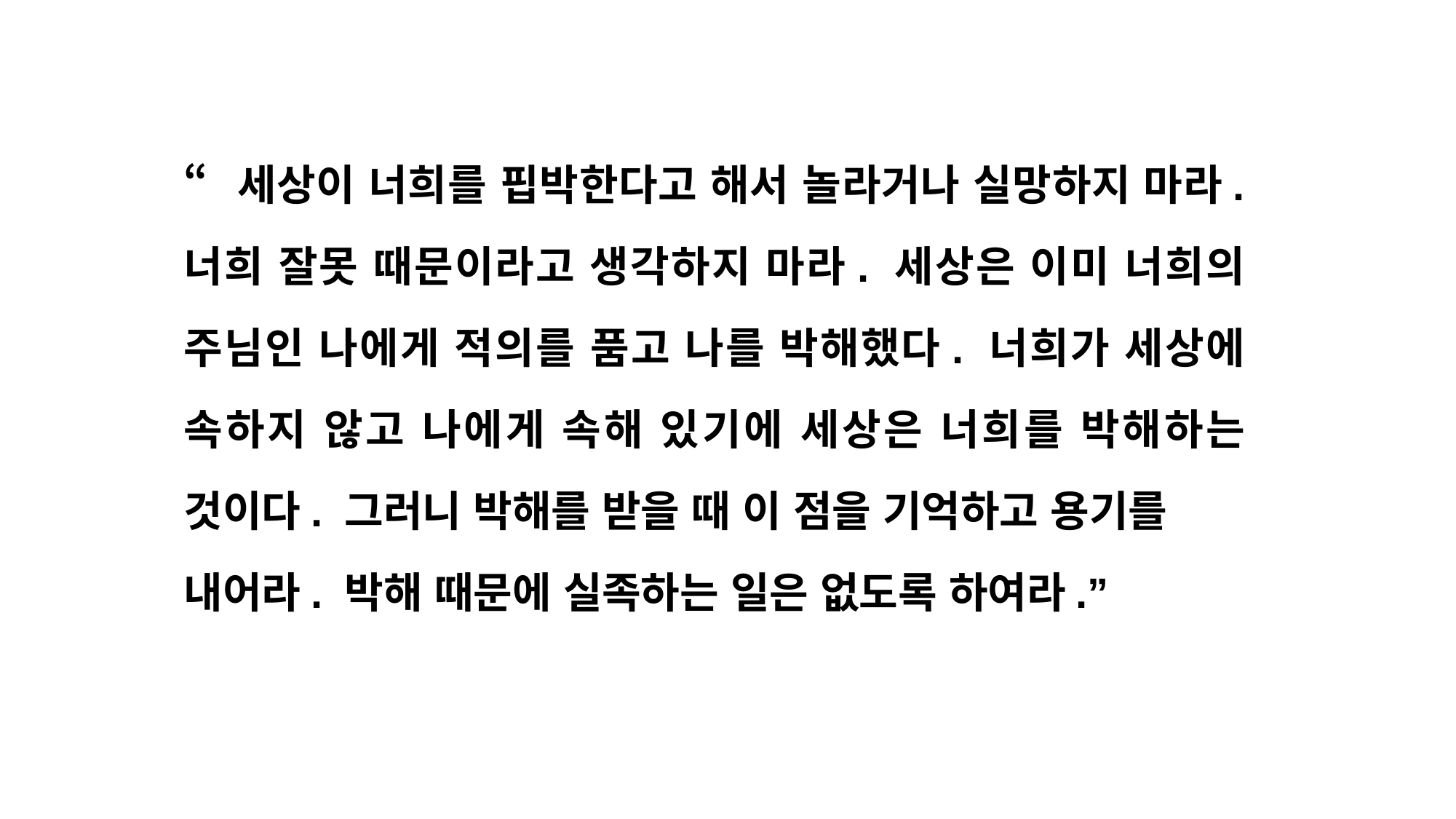

“세상이 너희를 핍박한다고 해서 놀라거나 실망하지 마라. 너희 잘못 때문이라고 생각하지 마라. 세상은 이미 너희의 주님인 나에게 적의를 품고 나를 박해했다. 너희가 세상에 속하지 않고 나에게 속해 있기에 세상은 너희를 박해하는 것이다. 그러니 박해를 받을 때 이 점을 기억하고 용기를
내어라. 박해 때문에 실족하는 일은 없도록 하여라.”